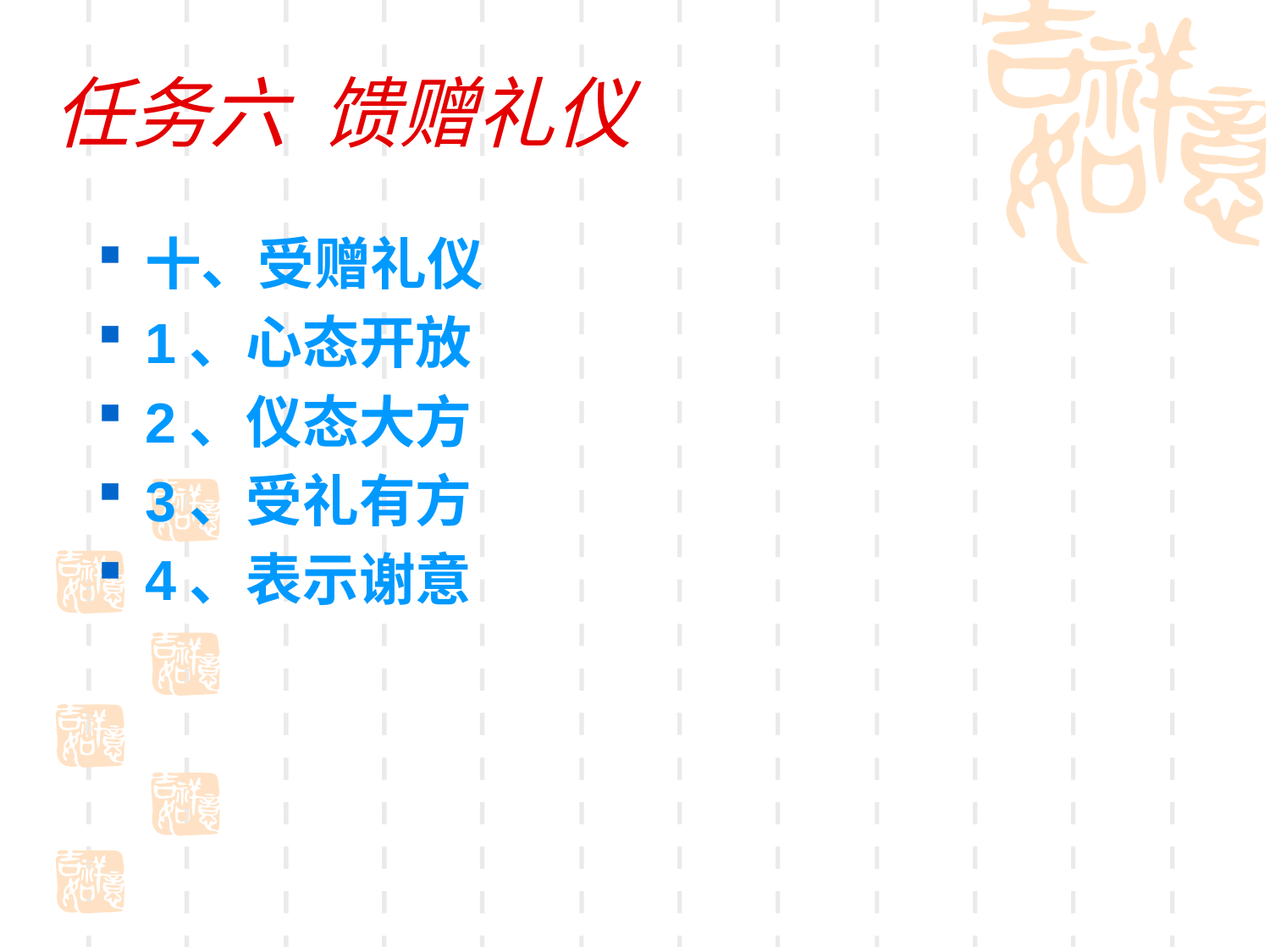

# 任务六  馈赠礼仪
十、受赠礼仪
1、心态开放
2、仪态大方
3、受礼有方
4、表示谢意